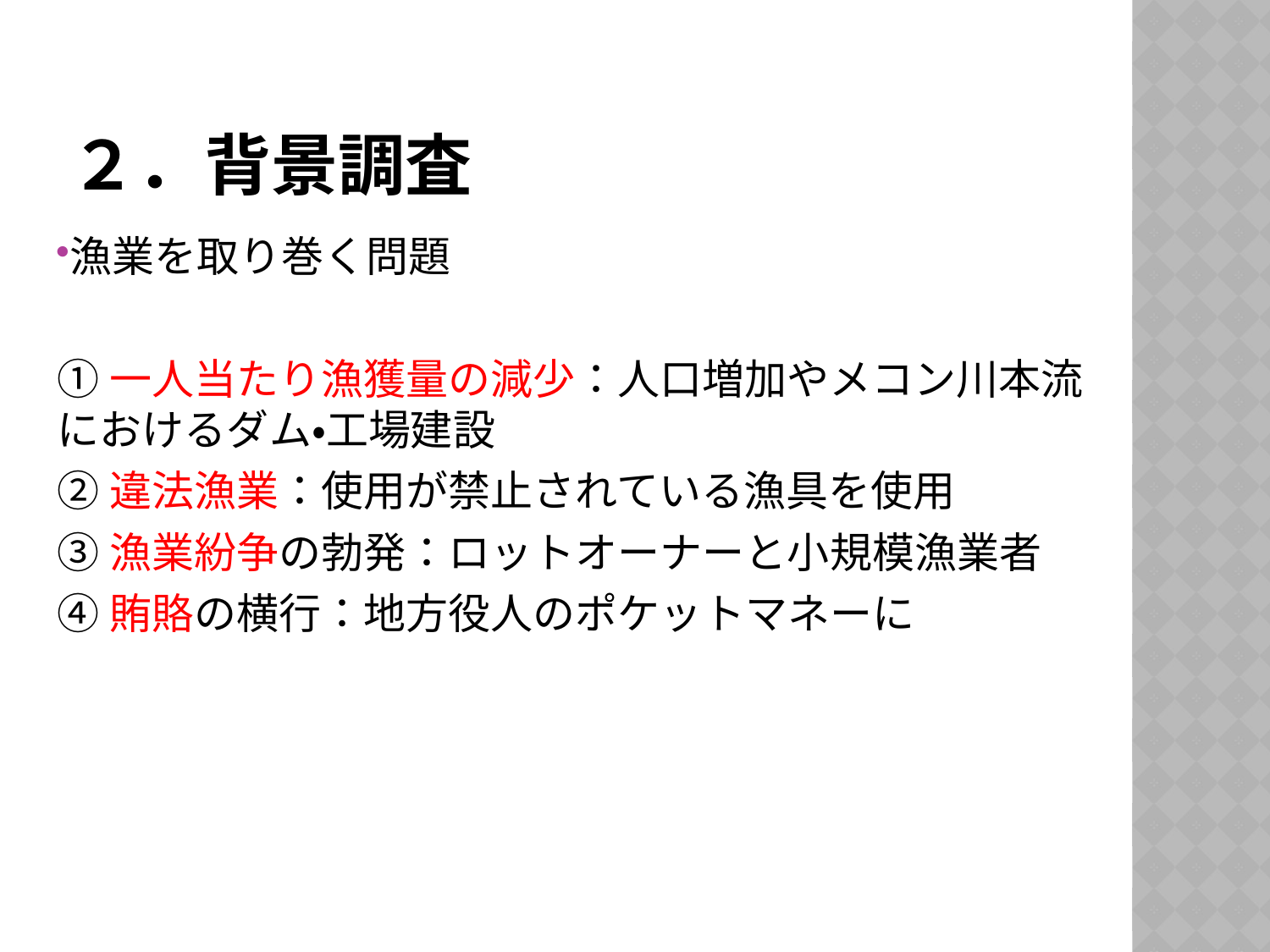

# ２．背景調査
漁業を取り巻く問題

①一人当たり漁獲量の減少：人口増加やメコン川本流におけるダム・工場建設
②違法漁業：使用が禁止されている漁具を使用
③漁業紛争の勃発：ロットオーナーと小規模漁業者
④賄賂の横行：地方役人のポケットマネーに